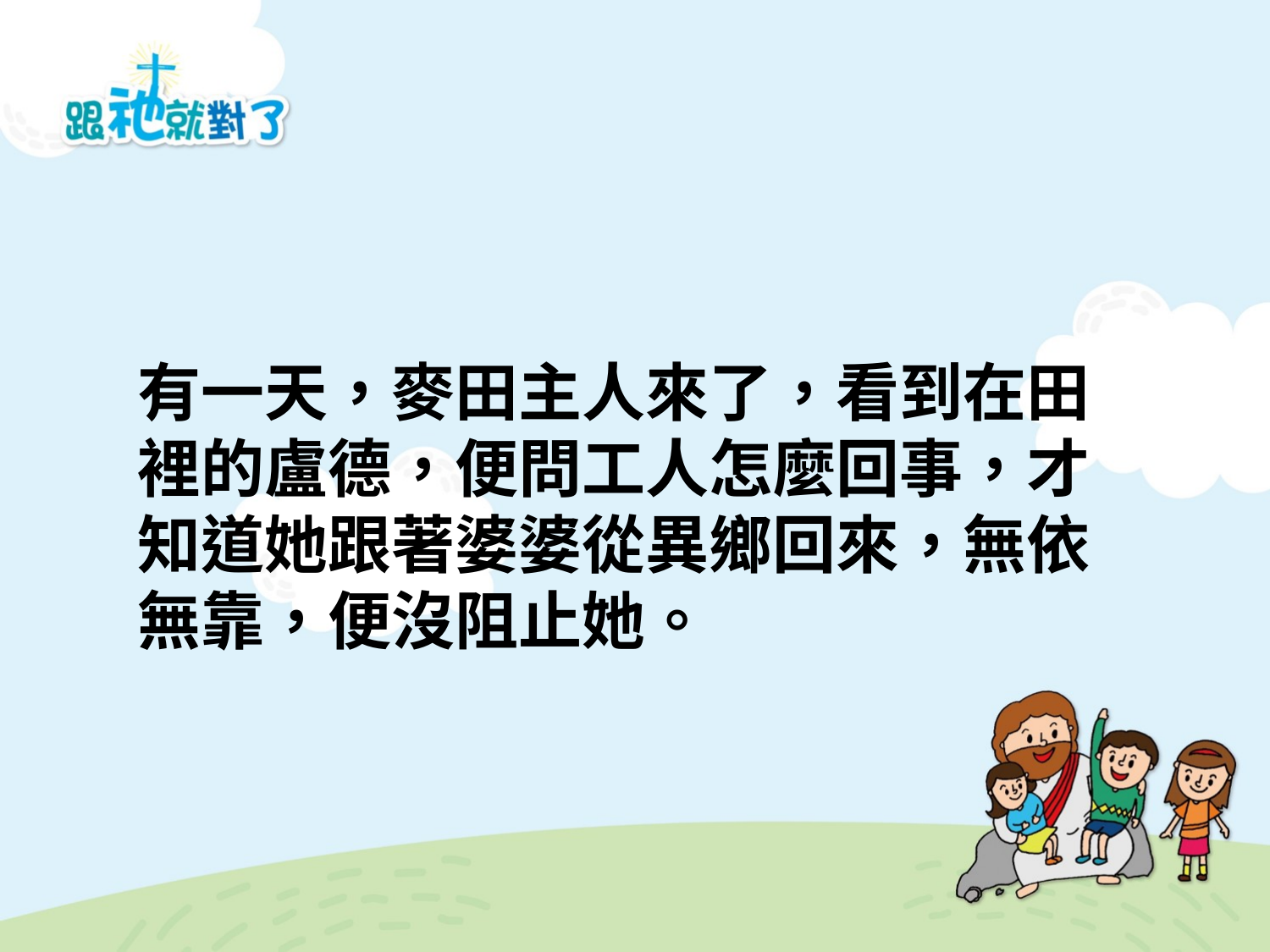

有一天，麥田主人來了，看到在田裡的盧德，便問工人怎麼回事，才知道她跟著婆婆從異鄉回來，無依無靠，便沒阻止她。